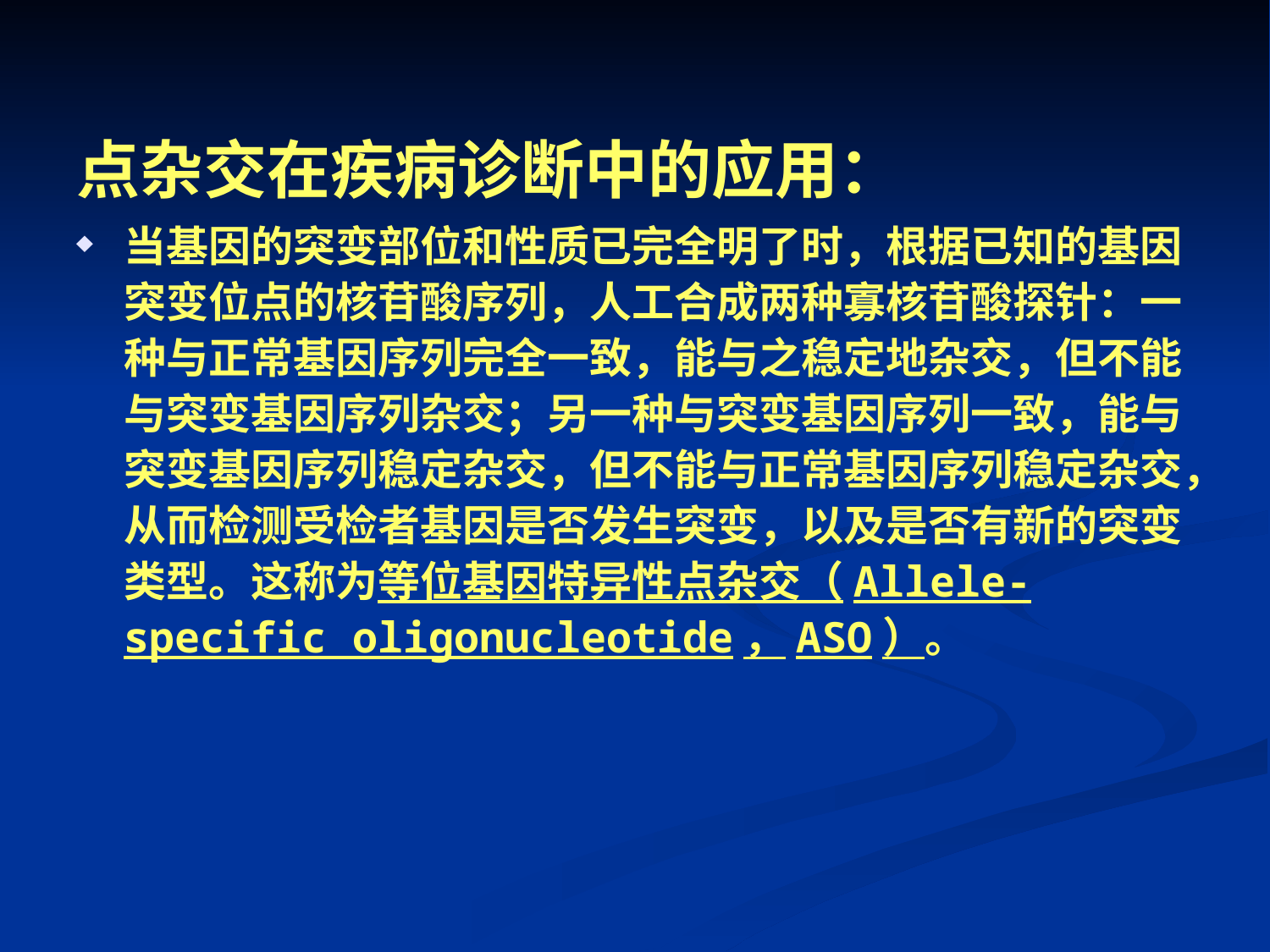

点杂交在疾病诊断中的应用：
当基因的突变部位和性质已完全明了时，根据已知的基因突变位点的核苷酸序列，人工合成两种寡核苷酸探针：一种与正常基因序列完全一致，能与之稳定地杂交，但不能与突变基因序列杂交；另一种与突变基因序列一致，能与突变基因序列稳定杂交，但不能与正常基因序列稳定杂交，从而检测受检者基因是否发生突变，以及是否有新的突变类型。这称为等位基因特异性点杂交（Allele-specific oligonucleotide，ASO）。